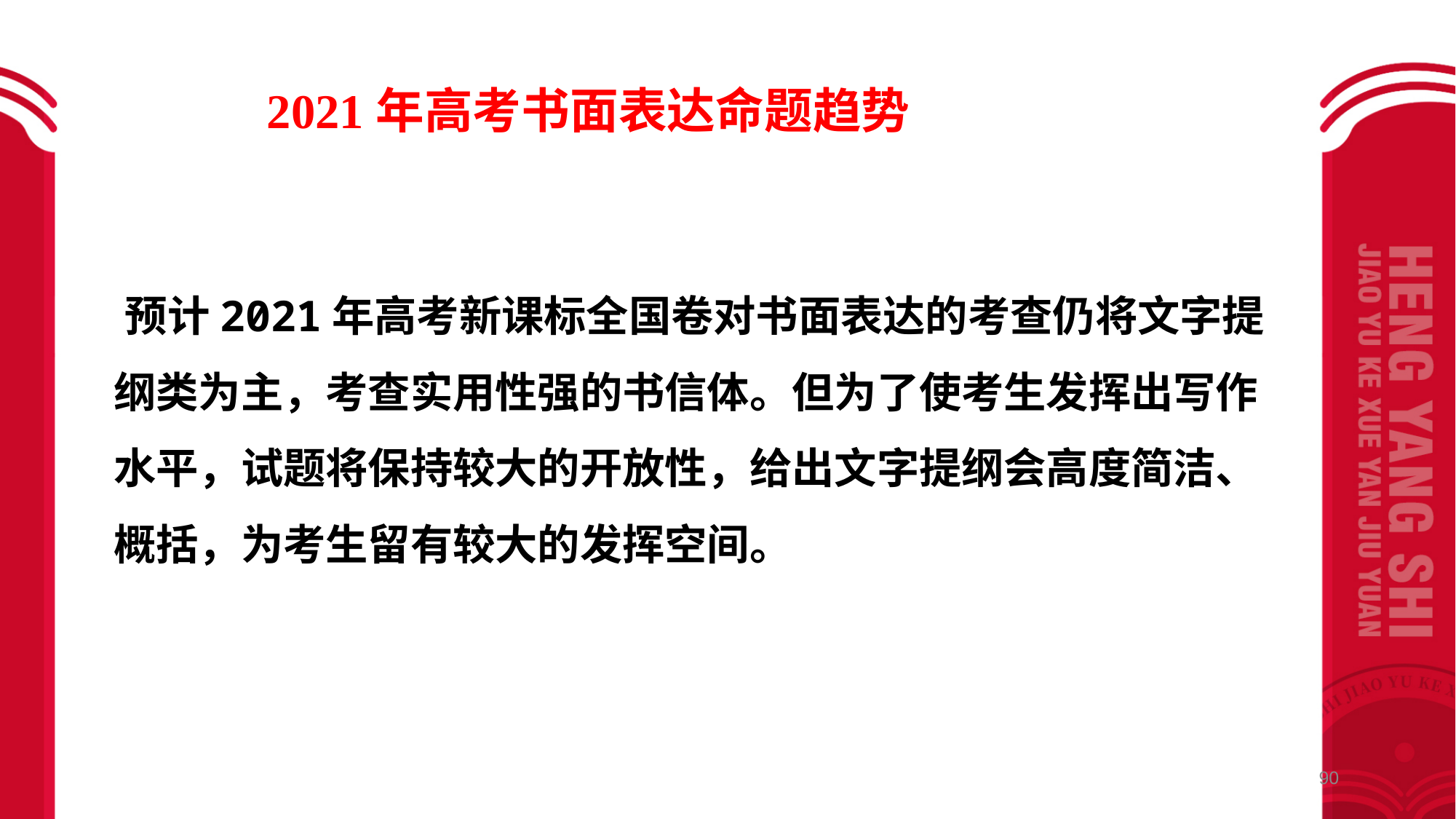

2021年高考书面表达命题趋势
   预计2021年高考新课标全国卷对书面表达的考查仍将文字提纲类为主，考查实用性强的书信体。但为了使考生发挥出写作水平，试题将保持较大的开放性，给出文字提纲会高度简洁、概括，为考生留有较大的发挥空间。

90